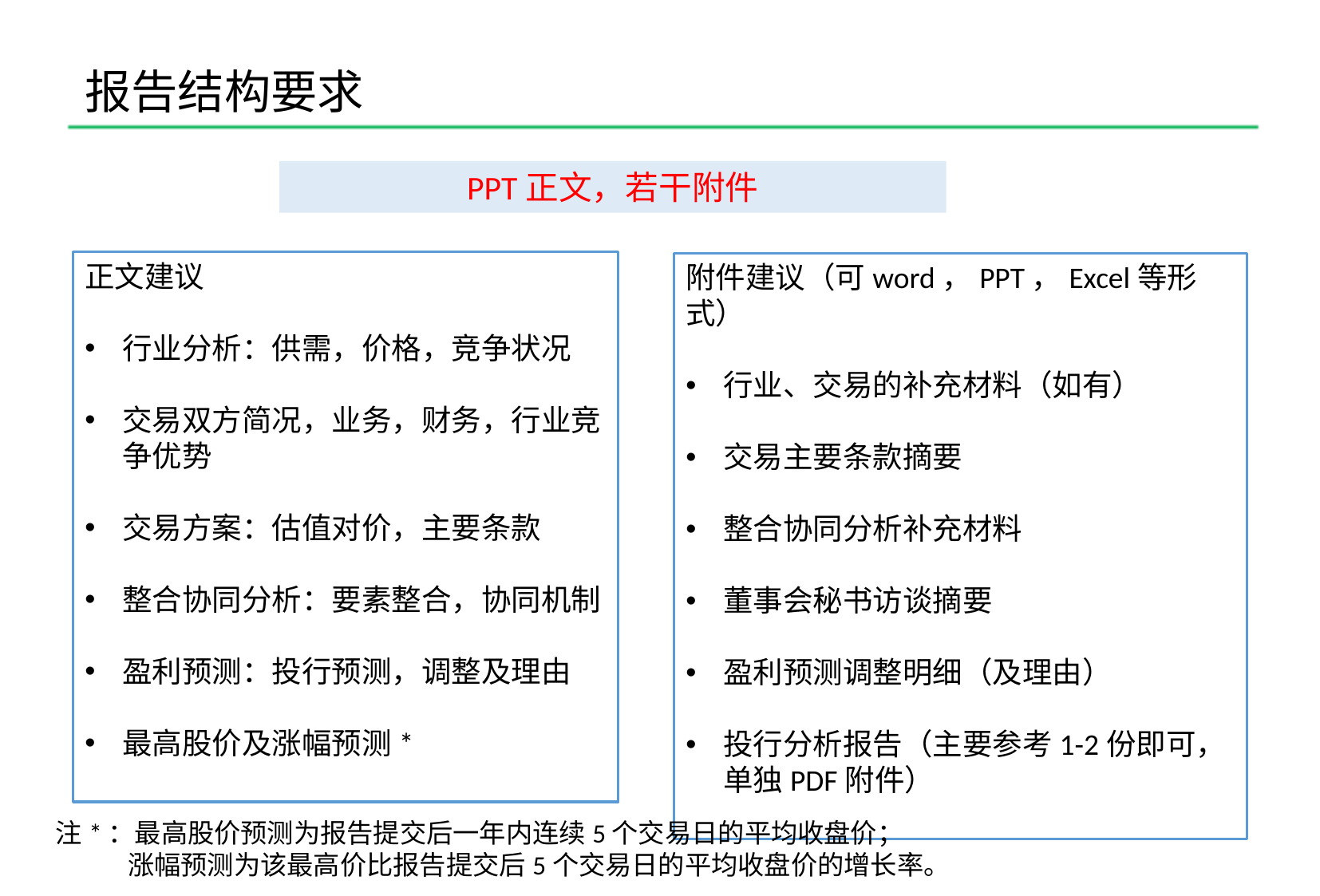

报告结构要求
PPT正文，若干附件
正文建议

行业分析：供需，价格，竞争状况

交易双方简况，业务，财务，行业竞争优势

交易方案：估值对价，主要条款

整合协同分析：要素整合，协同机制

盈利预测：投行预测，调整及理由

最高股价及涨幅预测*

附件建议（可word，PPT，Excel等形式）

行业、交易的补充材料（如有）

交易主要条款摘要

整合协同分析补充材料

董事会秘书访谈摘要

盈利预测调整明细（及理由）

投行分析报告（主要参考1-2份即可，单独PDF附件）

注*：最高股价预测为报告提交后一年内连续5个交易日的平均收盘价；
           涨幅预测为该最高价比报告提交后5个交易日的平均收盘价的增长率。
4